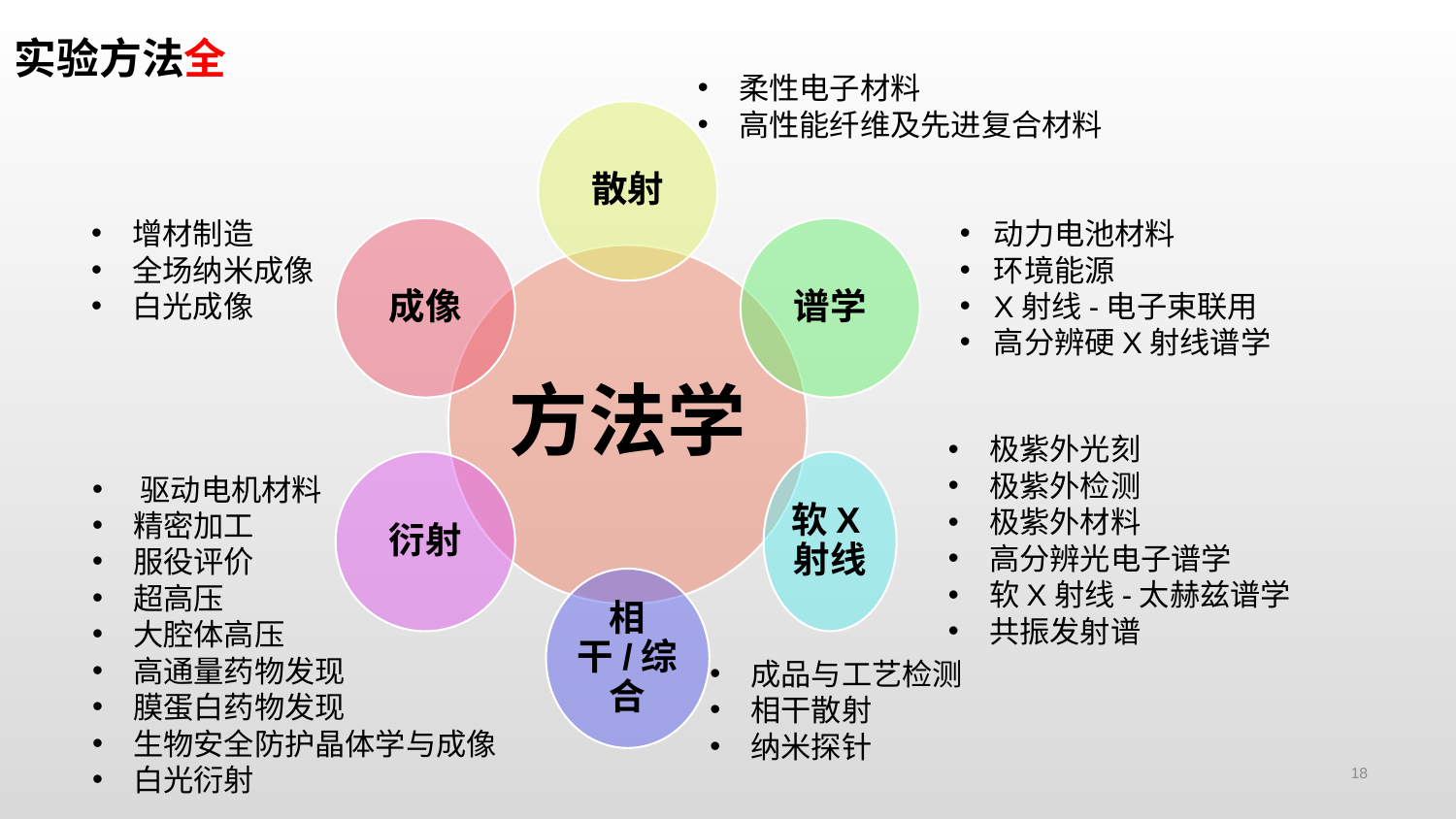

实验方法全
柔性电子材料
高性能纤维及先进复合材料
方法学
散射
谱学
软X射线
相干/综合
衍射
成像
增材制造
全场纳米成像
白光成像
动力电池材料
环境能源
X射线-电子束联用
高分辨硬X射线谱学
极紫外光刻
极紫外检测
极紫外材料
高分辨光电子谱学
软X射线-太赫兹谱学
共振发射谱
 驱动电机材料
精密加工
服役评价
超高压
大腔体高压
高通量药物发现
膜蛋白药物发现
生物安全防护晶体学与成像
白光衍射
成品与工艺检测
相干散射
纳米探针
18